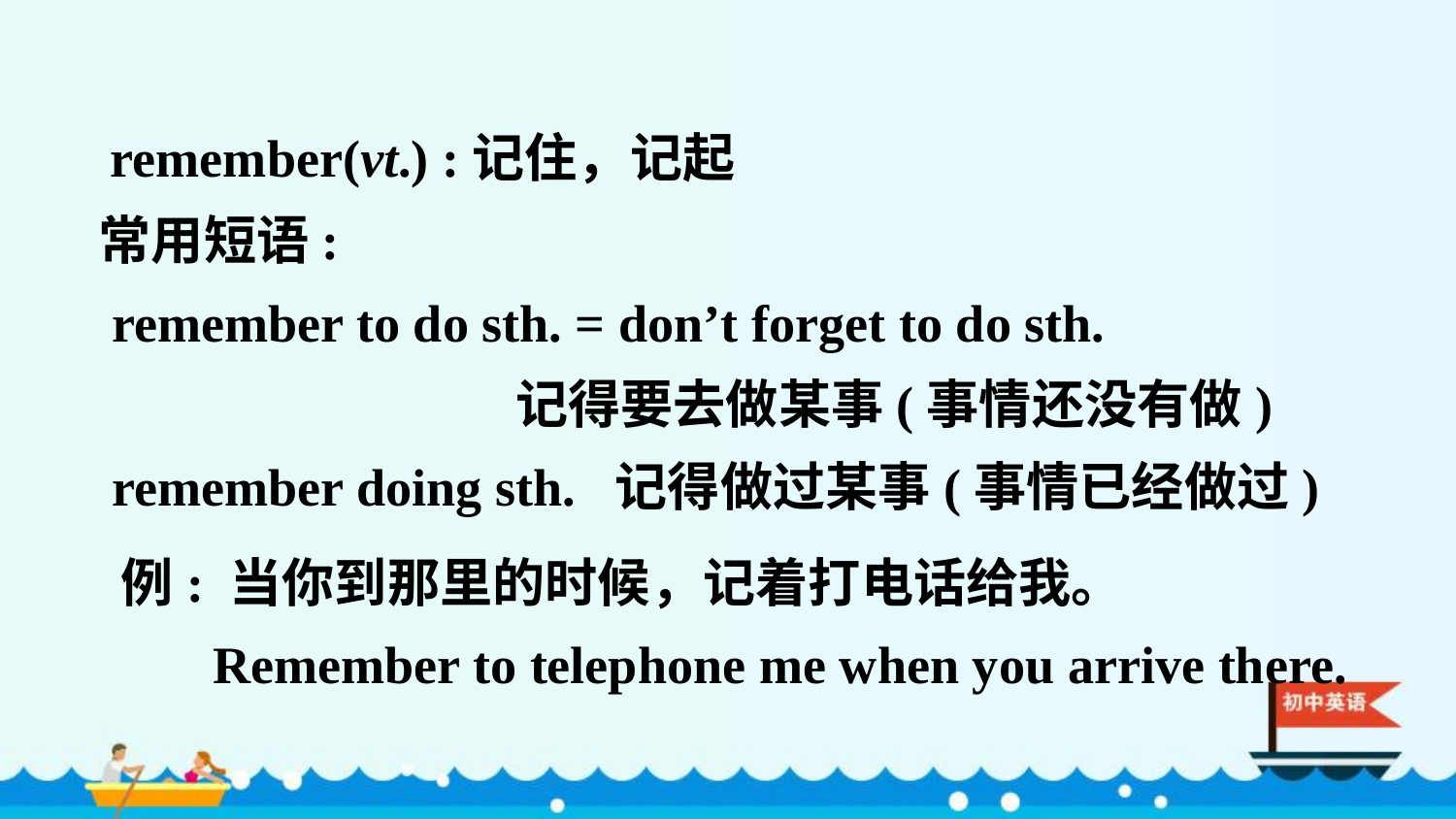

remember(vt.) :记住，记起
常用短语:
 remember to do sth. = don’t forget to do sth.
                                  记得要去做某事(事情还没有做)
 remember doing sth.  记得做过某事(事情已经做过)
例: 当你到那里的时候，记着打电话给我。
       Remember to telephone me when you arrive there.